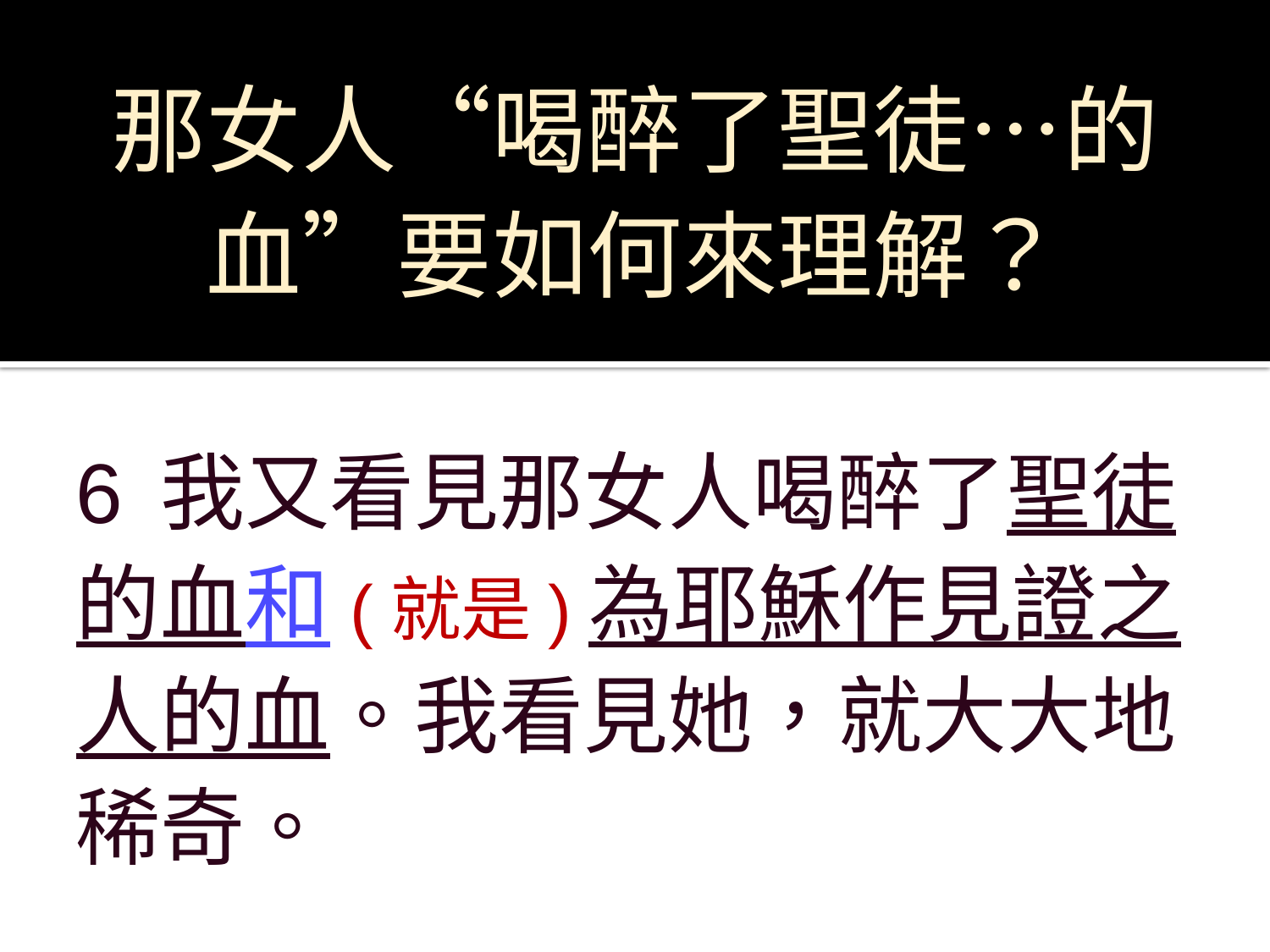

# 那女人“喝醉了聖徒…的血”要如何來理解？
6 我又看見那女人喝醉了聖徒的血和(就是)為耶穌作見證之人的血。我看見她，就大大地稀奇。